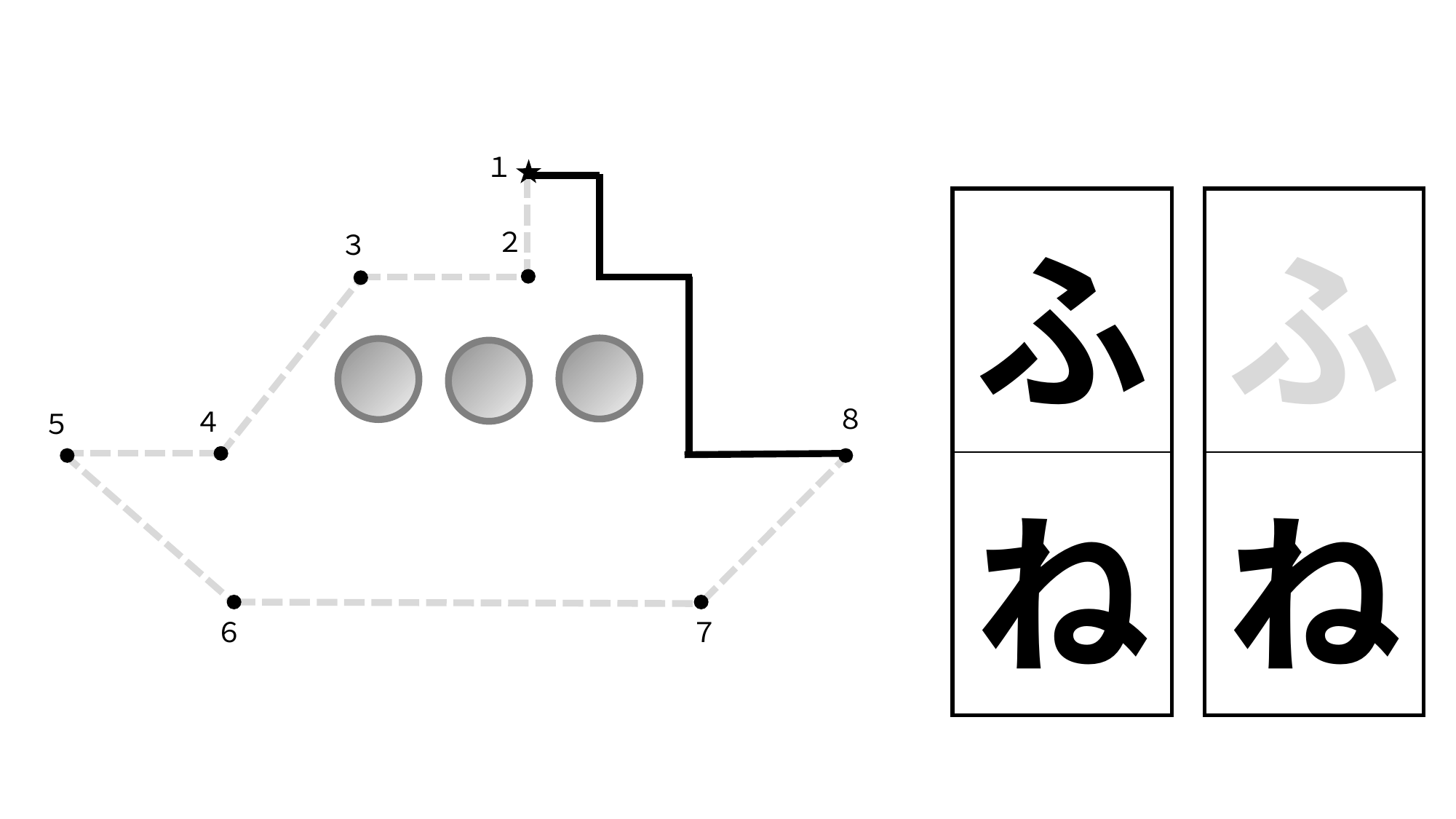

１

| ふ |
| --- |
| ね |
| ふ |
| --- |
| ね |
２
３

８
４
５

６
７